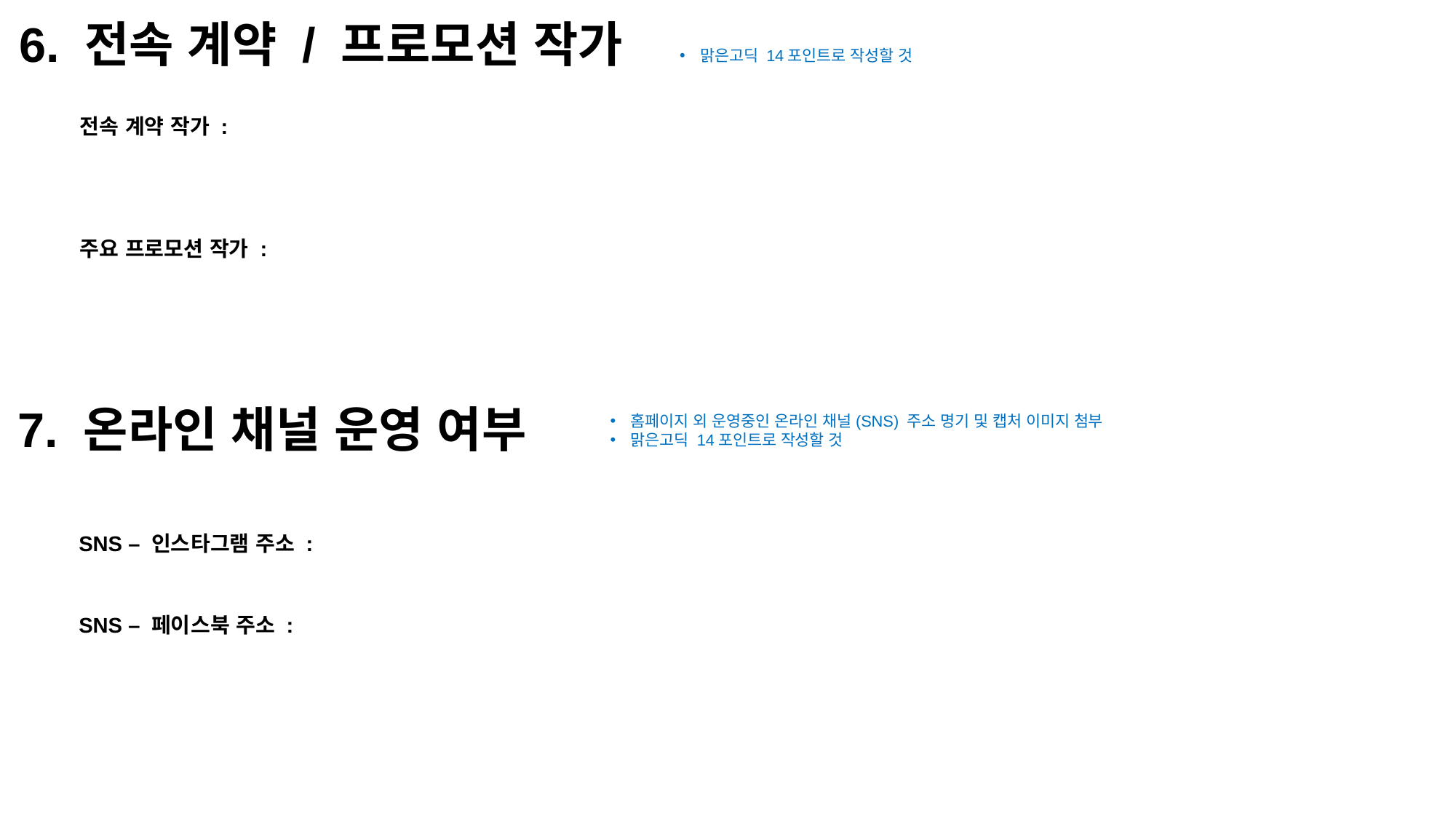

# 6. 전속 계약 / 프로모션 작가
맑은고딕 14포인트로 작성할 것
전속 계약 작가 :

주요 프로모션 작가 :

7. 온라인 채널 운영 여부
홈페이지 외 운영중인 온라인 채널(SNS) 주소 명기 및 캡처 이미지 첨부
맑은고딕 14포인트로 작성할 것
SNS – 인스타그램 주소 :

SNS – 페이스북 주소 :